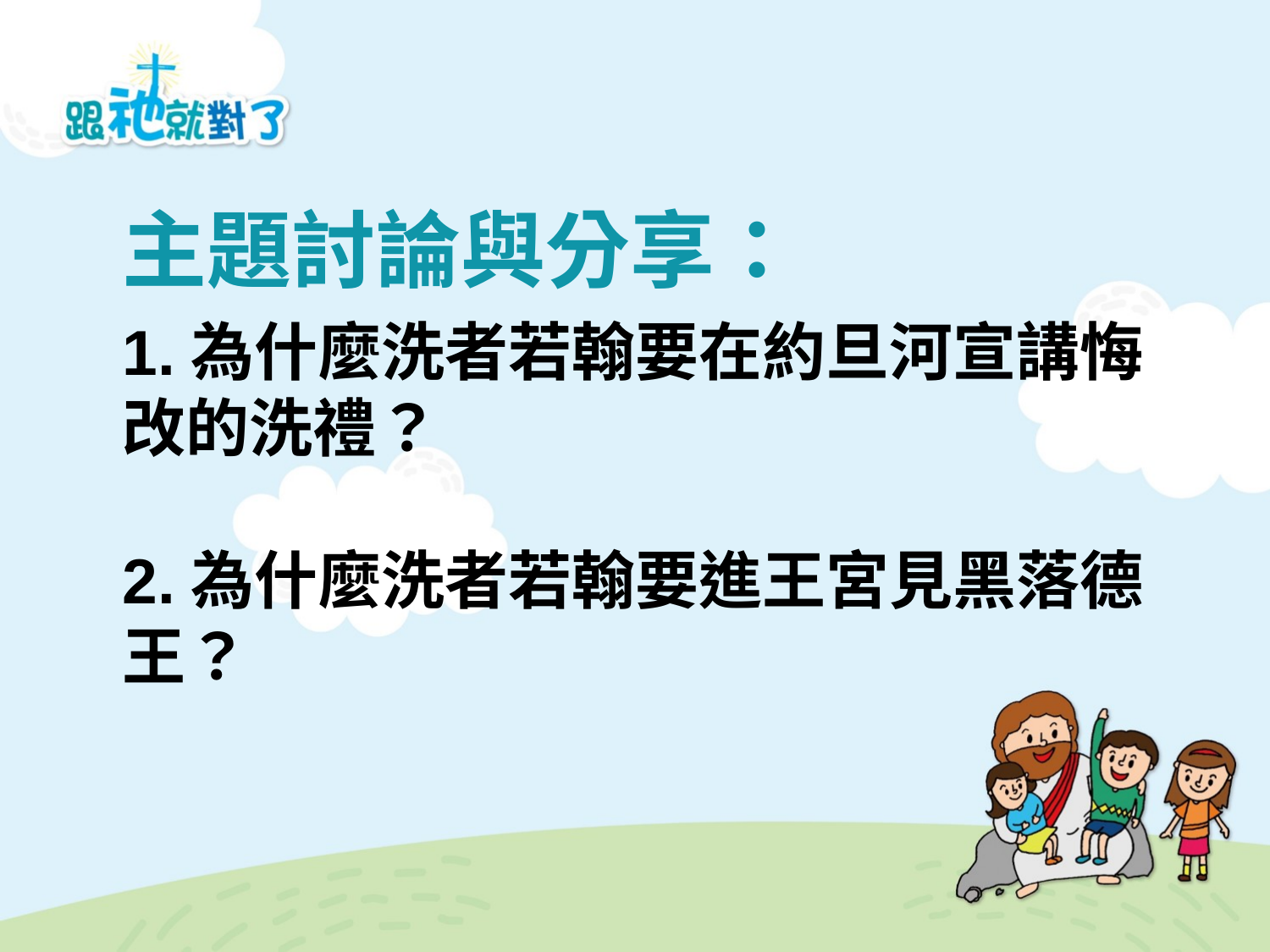

主題討論與分享：
1.為什麼洗者若翰要在約旦河宣講悔改的洗禮？

2.為什麼洗者若翰要進王宮見黑落德王？